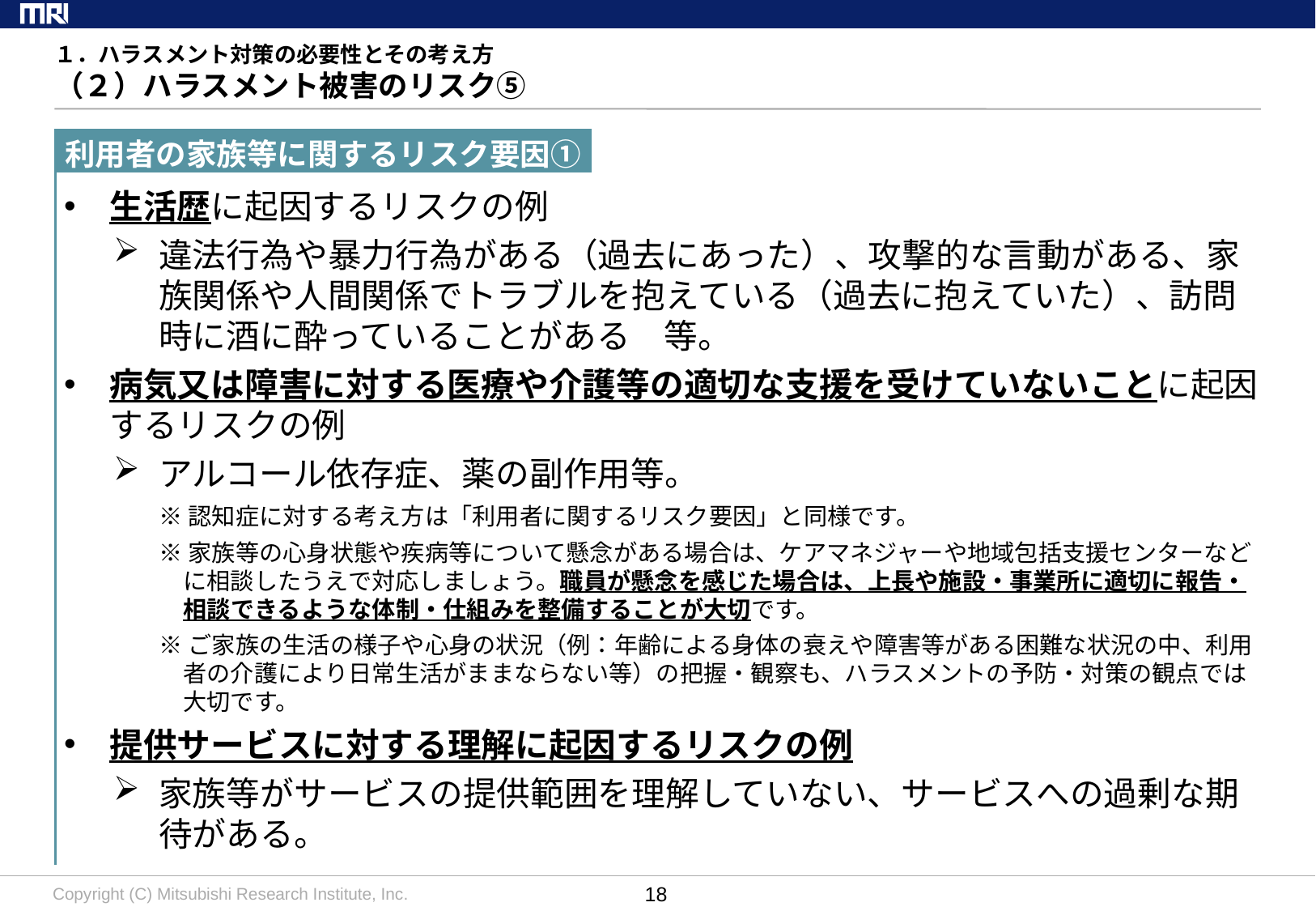

# １．ハラスメント対策の必要性とその考え方 （２）ハラスメント被害のリスク⑤
利用者の家族等に関するリスク要因①
生活歴に起因するリスクの例
違法行為や暴力行為がある（過去にあった）、攻撃的な言動がある、家族関係や人間関係でトラブルを抱えている（過去に抱えていた）、訪問時に酒に酔っていることがある　等。
病気又は障害に対する医療や介護等の適切な支援を受けていないことに起因するリスクの例
アルコール依存症、薬の副作用等。
※認知症に対する考え方は「利用者に関するリスク要因」と同様です。
※家族等の心身状態や疾病等について懸念がある場合は、ケアマネジャーや地域包括支援センターなどに相談したうえで対応しましょう。職員が懸念を感じた場合は、上長や施設・事業所に適切に報告・相談できるような体制・仕組みを整備することが大切です。
※ご家族の生活の様子や心身の状況（例：年齢による身体の衰えや障害等がある困難な状況の中、利用者の介護により日常生活がままならない等）の把握・観察も、ハラスメントの予防・対策の観点では大切です。
提供サービスに対する理解に起因するリスクの例
家族等がサービスの提供範囲を理解していない、サービスへの過剰な期待がある。